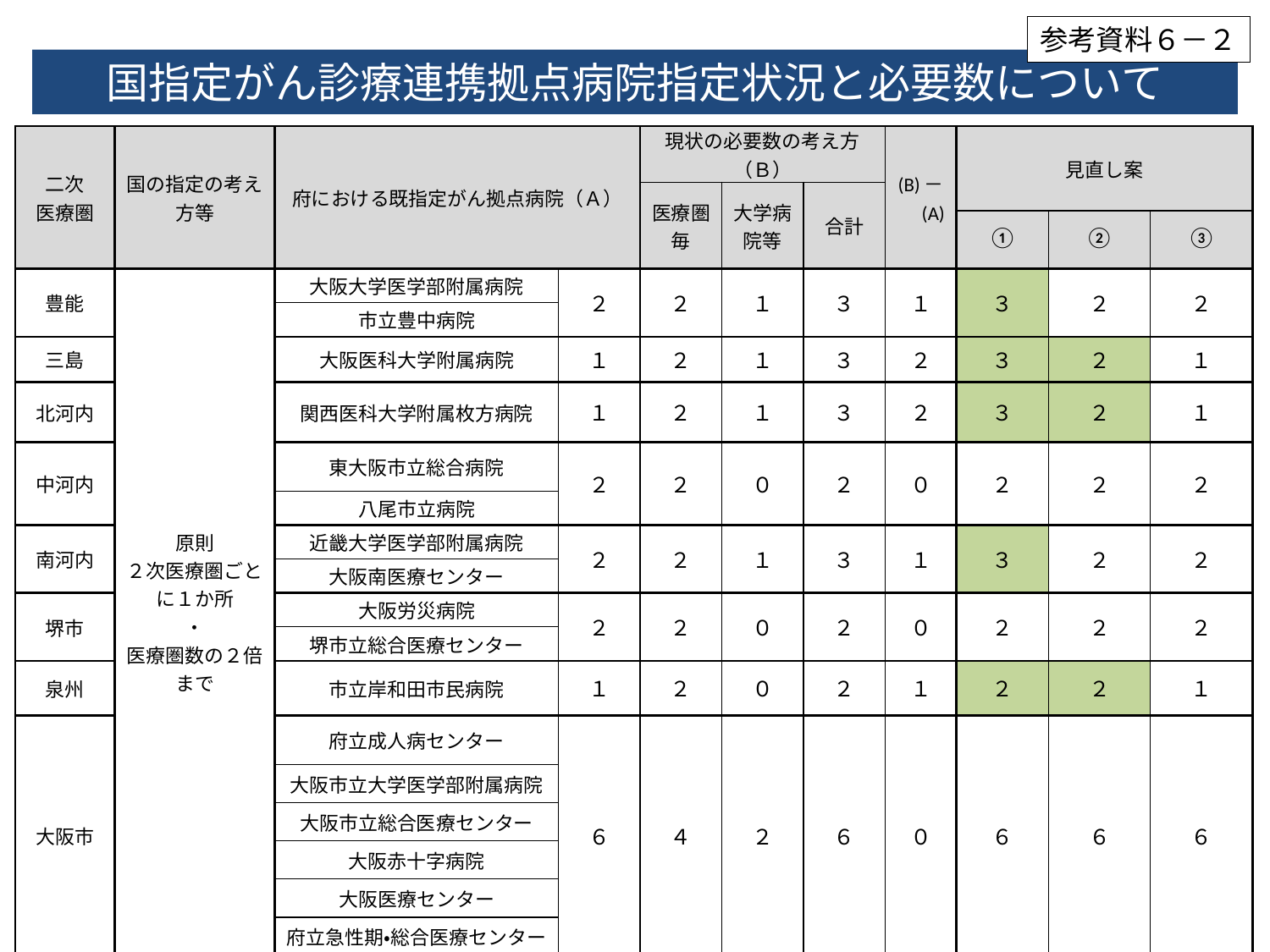

参考資料６－２
国指定がん診療連携拠点病院指定状況と必要数について
| 二次 医療圏 | 国の指定の考え方等 | 府における既指定がん拠点病院（Ａ） |  | 現状の必要数の考え方（Ｂ） |  |  | (B)－　(A) | 見直し案 |  |  |
| --- | --- | --- | --- | --- | --- | --- | --- | --- | --- | --- |
|  |  |  |  | 医療圏毎 | 大学病院等 | 合計 |  |  |  |  |
|  |  |  |  |  |  |  |  | ① | ② | ③ |
| 豊能 | 原則 ２次医療圏ごとに１か所 ・ 医療圏数の２倍まで | 大阪大学医学部附属病院 | ２ | ２ | １ | ３ | １ | ３ | ２ | ２ |
|  |  | 市立豊中病院 |  |  |  |  |  |  |  |  |
| 三島 |  | 大阪医科大学附属病院 | １ | ２ | １ | ３ | ２ | ３ | ２ | １ |
| 北河内 |  | 関西医科大学附属枚方病院 | １ | ２ | １ | ３ | ２ | ３ | ２ | １ |
| 中河内 |  | 東大阪市立総合病院 | ２ | ２ | ０ | ２ | ０ | ２ | ２ | ２ |
|  |  | 八尾市立病院 |  |  |  |  |  |  |  |  |
| 南河内 |  | 近畿大学医学部附属病院 | ２ | ２ | １ | ３ | １ | ３ | ２ | ２ |
|  |  | 大阪南医療センター |  |  |  |  |  |  |  |  |
| 堺市 |  | 大阪労災病院 | ２ | ２ | ０ | ２ | ０ | ２ | ２ | ２ |
|  |  | 堺市立総合医療センター |  |  |  |  |  |  |  |  |
| 泉州 |  | 市立岸和田市民病院 | １ | ２ | ０ | ２ | １ | ２ | ２ | １ |
| 大阪市 |  | 府立成人病センター | ６ | ４ | ２ | ６ | ０ | ６ | ６ | ６ |
|  |  | 大阪市立大学医学部附属病院 |  |  |  |  |  |  |  |  |
|  |  | 大阪市立総合医療センター |  |  |  |  |  |  |  |  |
|  |  | 大阪赤十字病院 |  |  |  |  |  |  |  |  |
|  |  | 大阪医療センター |  |  |  |  |  |  |  |  |
|  |  | 府立急性期・総合医療センター |  |  |  |  |  |  |  |  |
| 合計 | 最大１６ | 現在１７ |  | １８ | ６ | ２４ | ７ | ２４ | ２０ | １７ |